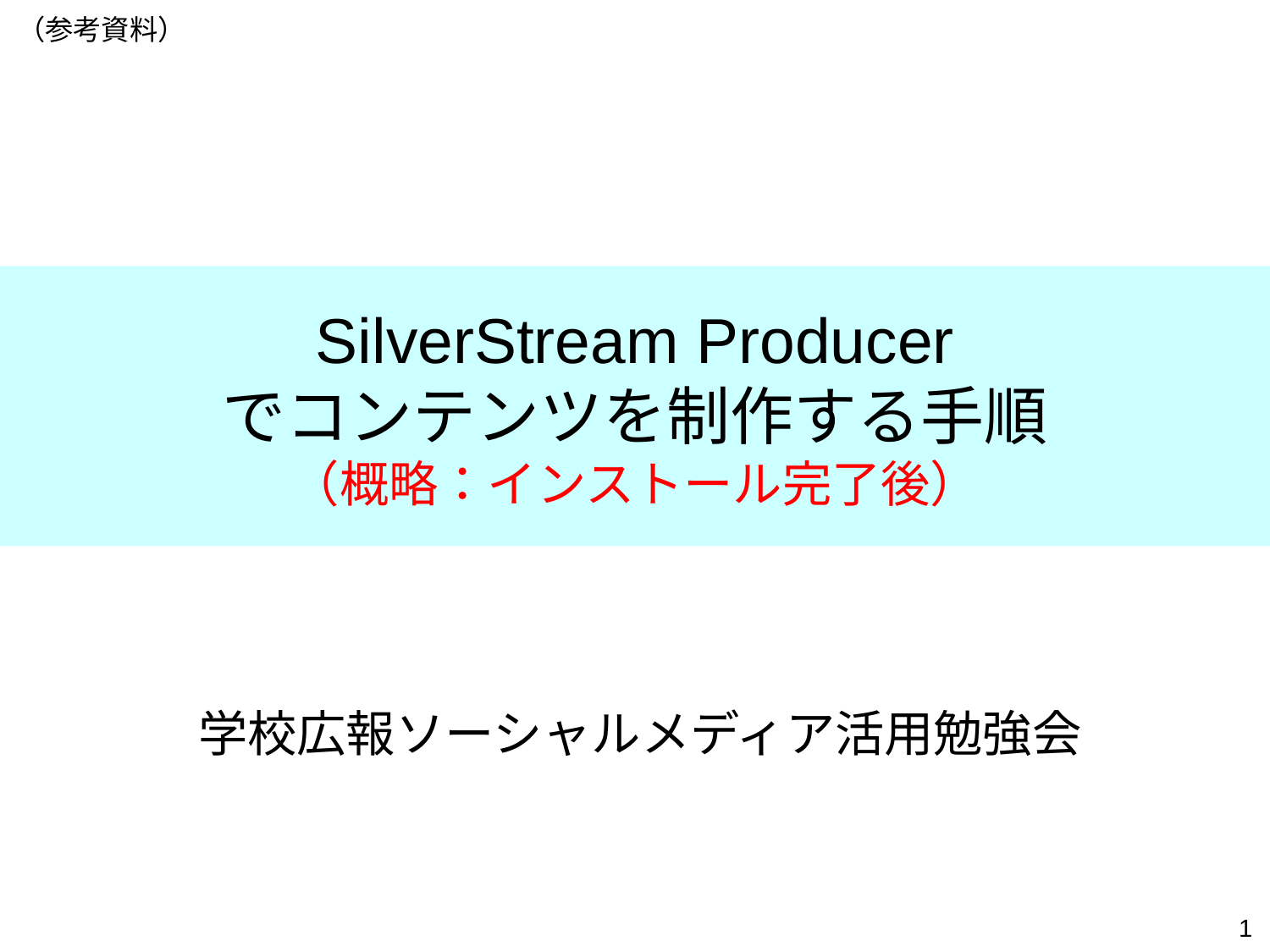

（参考資料）
# SilverStream Producer でコンテンツを制作する手順 （概略：インストール完了後）
学校広報ソーシャルメディア活用勉強会
1